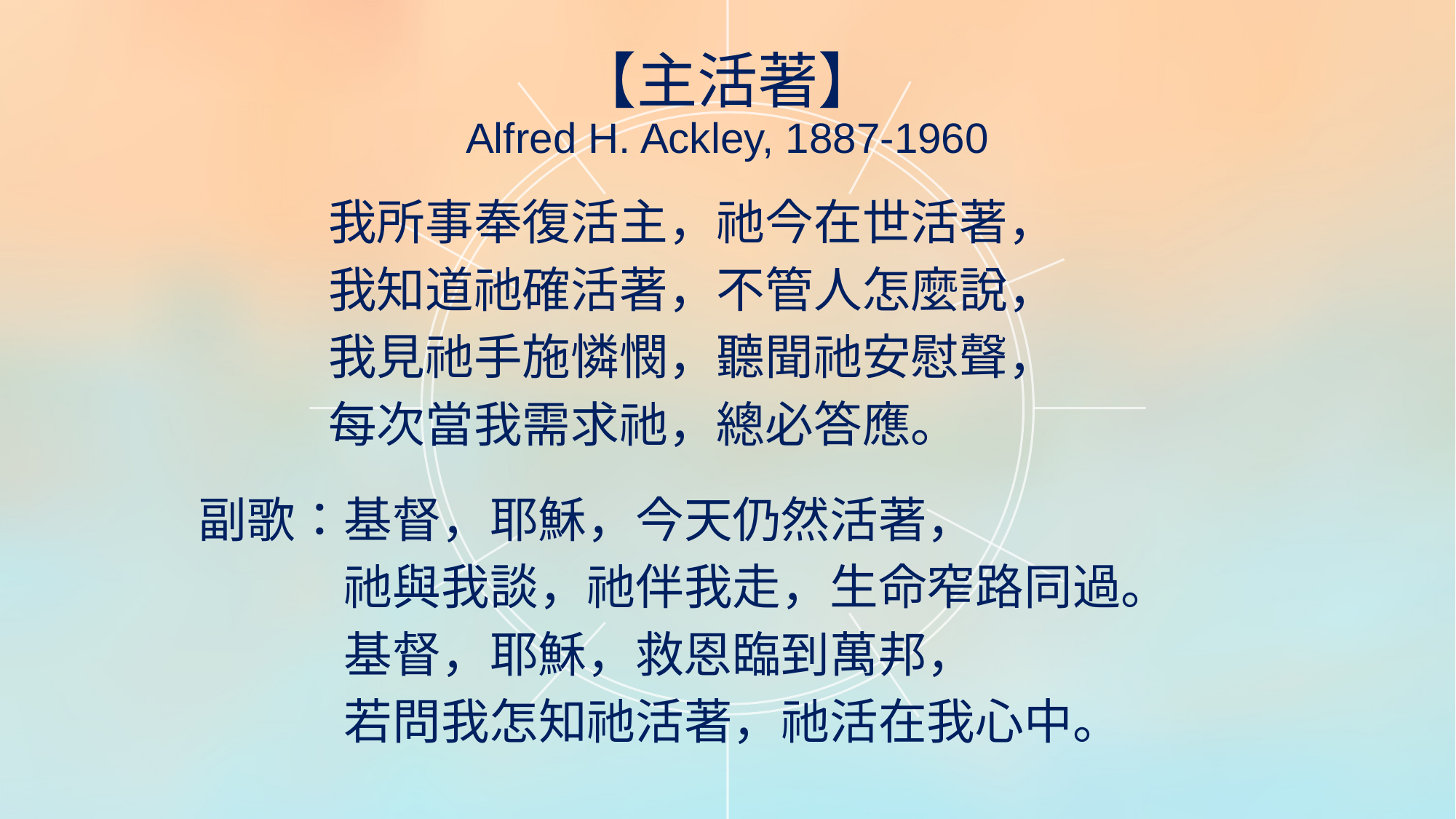

【主活著】
Alfred H. Ackley, 1887-1960
我所事奉復活主，祂今在世活著，
我知道祂確活著，不管人怎麼說，
我見祂手施憐憫，聽聞祂安慰聲，
每次當我需求祂，總必答應。
副歌：基督，耶穌，今天仍然活著，
　　　祂與我談，祂伴我走，生命窄路同過。
　　　基督，耶穌，救恩臨到萬邦，
　　　若問我怎知祂活著，祂活在我心中。